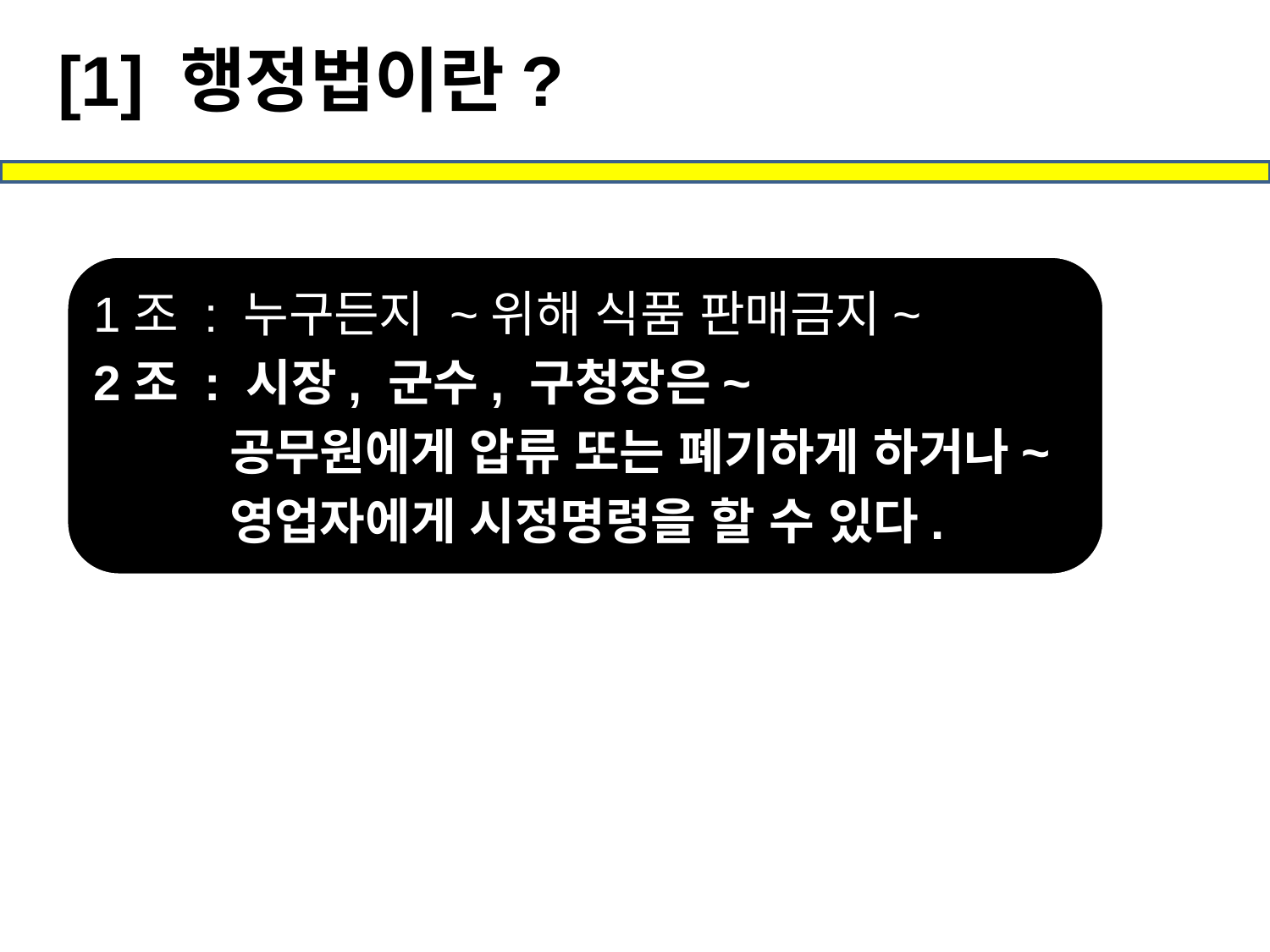

[1] 행정법이란?

1조 : 누구든지 ~위해 식품 판매금지~
2조 : 시장, 군수, 구청장은~
         공무원에게 압류 또는 폐기하게 하거나~
         영업자에게 시정명령을 할 수 있다.